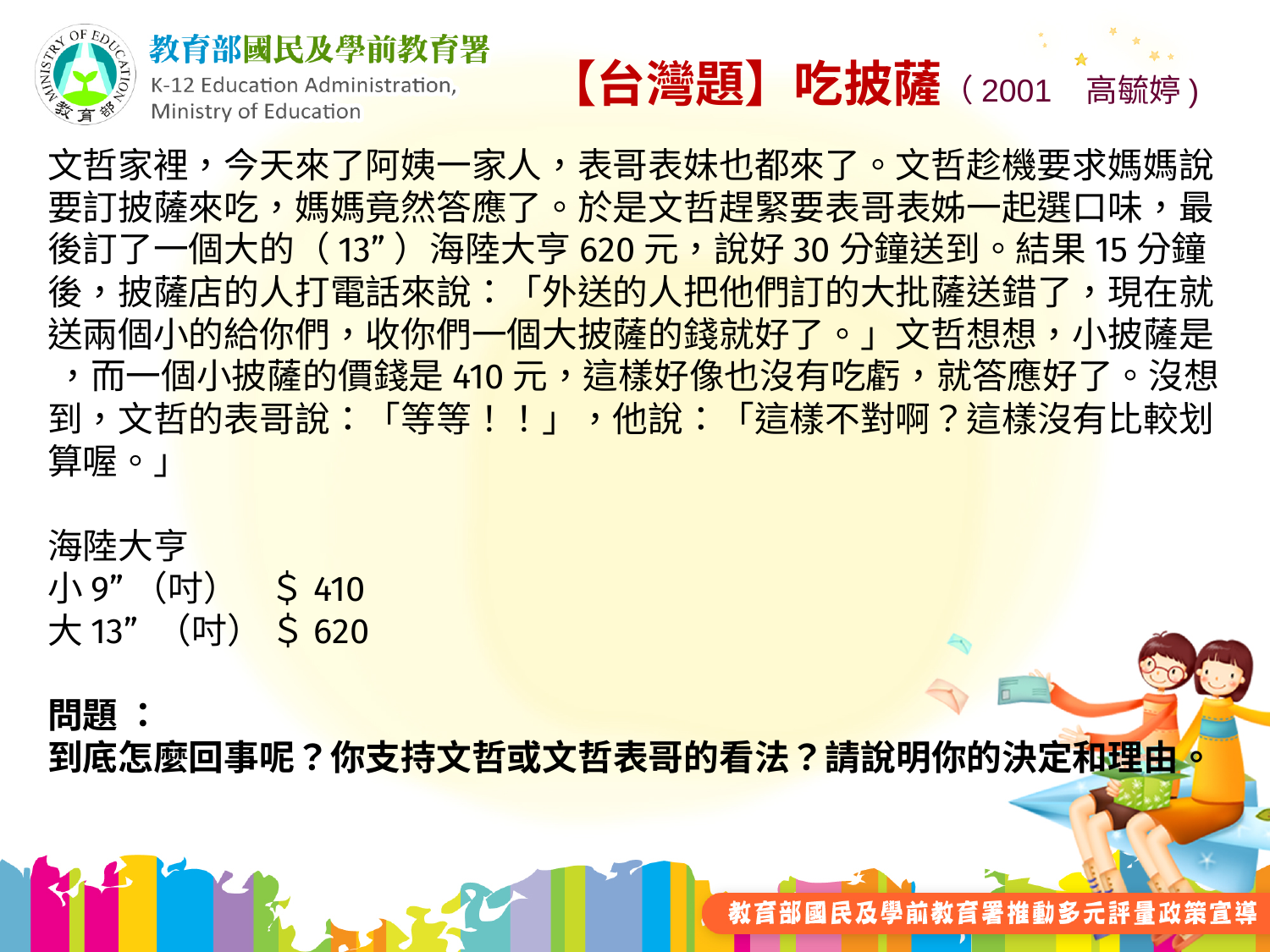

【台灣題】吃披薩（2001   高毓婷)

文哲家裡，今天來了阿姨一家人，表哥表妹也都來了。文哲趁機要求媽媽說要訂披薩來吃，媽媽竟然答應了。於是文哲趕緊要表哥表姊一起選口味，最後訂了一個大的（13”）海陸大亨620元，說好30分鐘送到。結果15分鐘後，披薩店的人打電話來說：「外送的人把他們訂的大批薩送錯了，現在就送兩個小的給你們，收你們一個大披薩的錢就好了。」文哲想想，小披薩是 ，而一個小披薩的價錢是410元，這樣好像也沒有吃虧，就答應好了。沒想到，文哲的表哥說：「等等！！」，他說：「這樣不對啊？這樣沒有比較划算喔。」

海陸大亨
小9”（吋）    ＄410
大13” （吋） ＄620

問題 ：
到底怎麼回事呢？你支持文哲或文哲表哥的看法？請說明你的決定和理由。